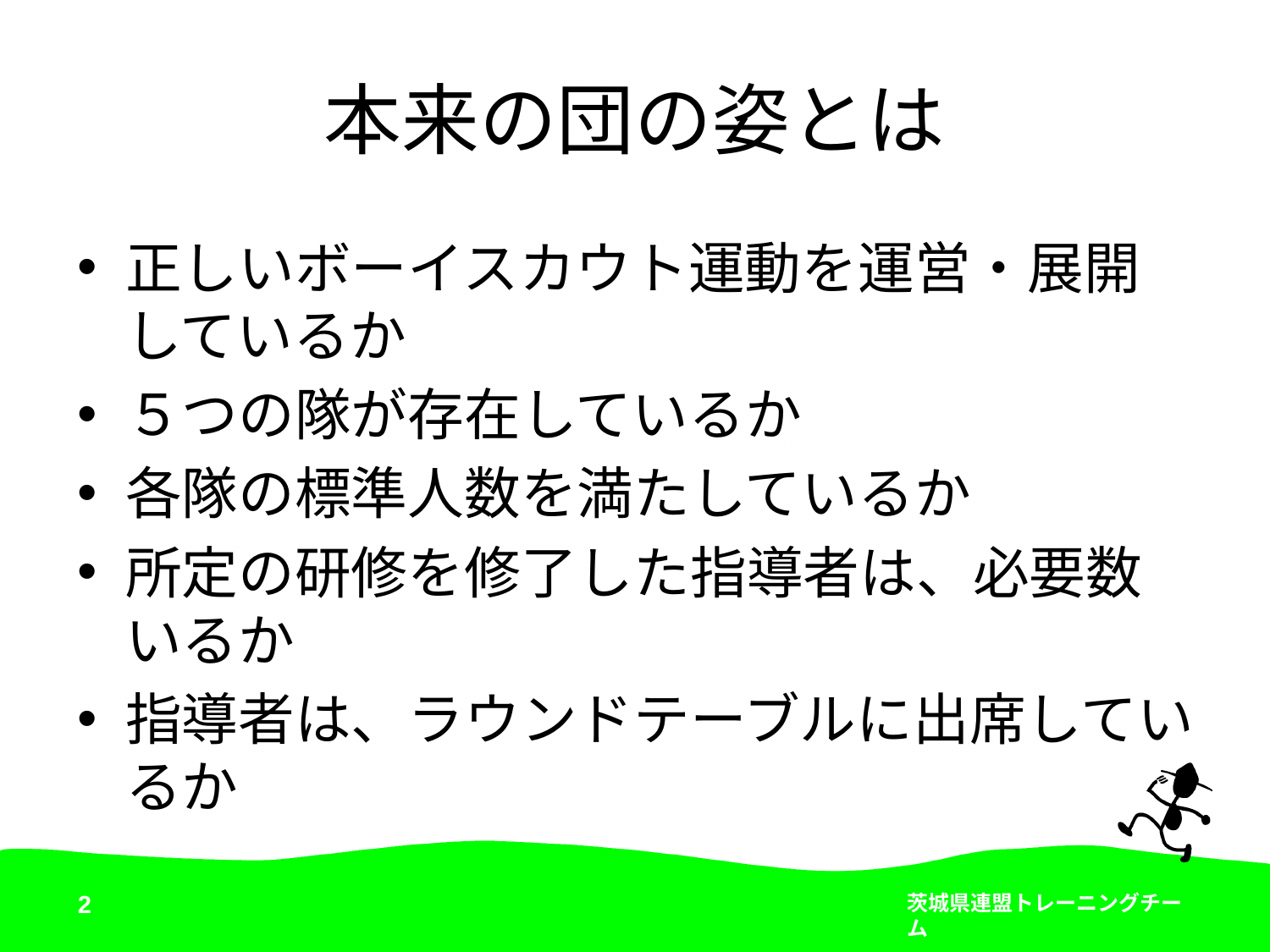

# 本来の団の姿とは
正しいボーイスカウト運動を運営・展開しているか
５つの隊が存在しているか
各隊の標準人数を満たしているか
所定の研修を修了した指導者は、必要数いるか
指導者は、ラウンドテーブルに出席しているか

2
茨城県連盟トレーニングチーム